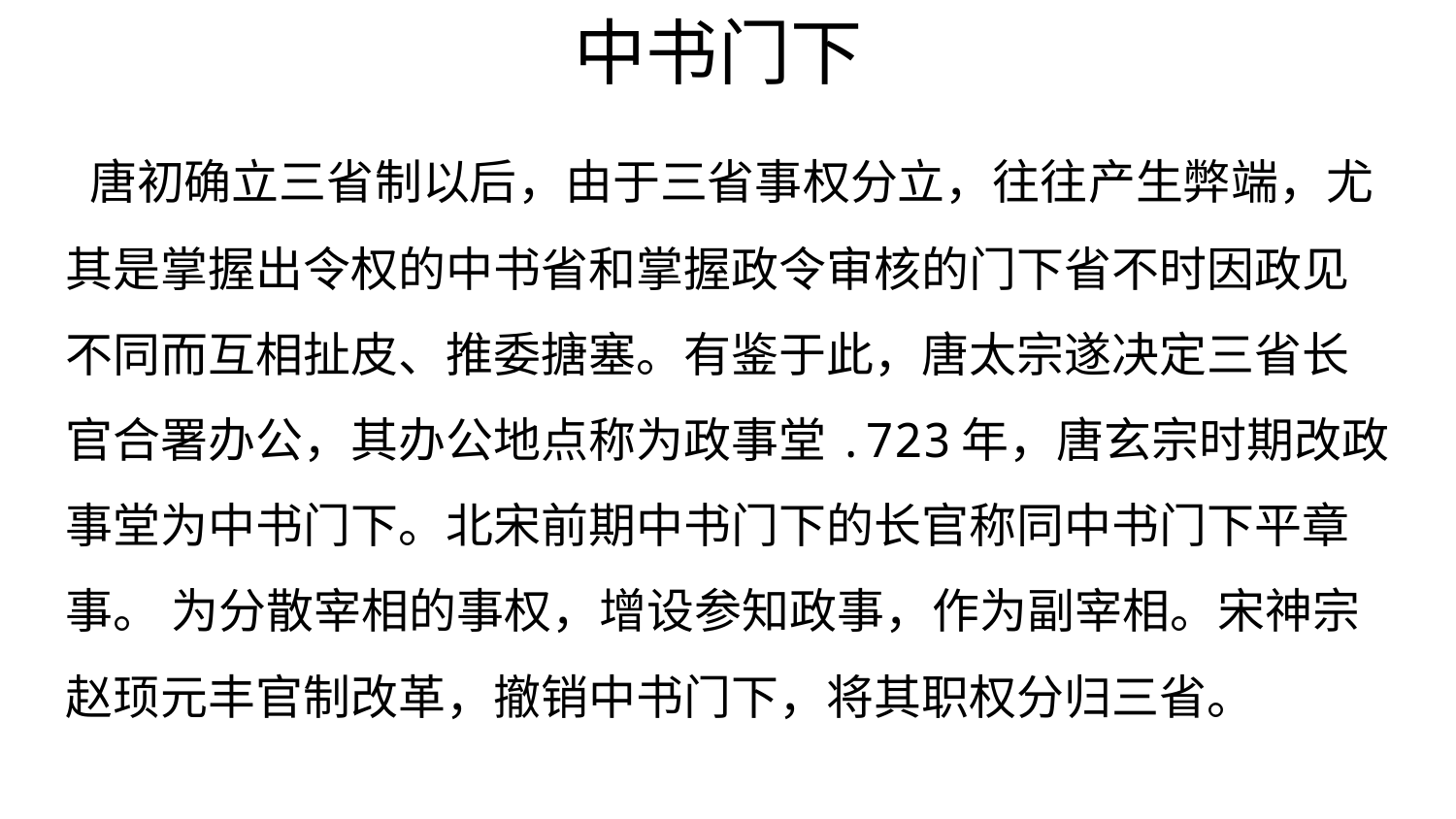

# 中书门下
     唐初确立三省制以后，由于三省事权分立，往往产生弊端，尤其是掌握出令权的中书省和掌握政令审核的门下省不时因政见不同而互相扯皮、推委搪塞。有鉴于此，唐太宗遂决定三省长官合署办公，其办公地点称为政事堂.723年，唐玄宗时期改政事堂为中书门下。北宋前期中书门下的长官称同中书门下平章事。 为分散宰相的事权，增设参知政事，作为副宰相。宋神宗赵顼元丰官制改革，撤销中书门下，将其职权分归三省。